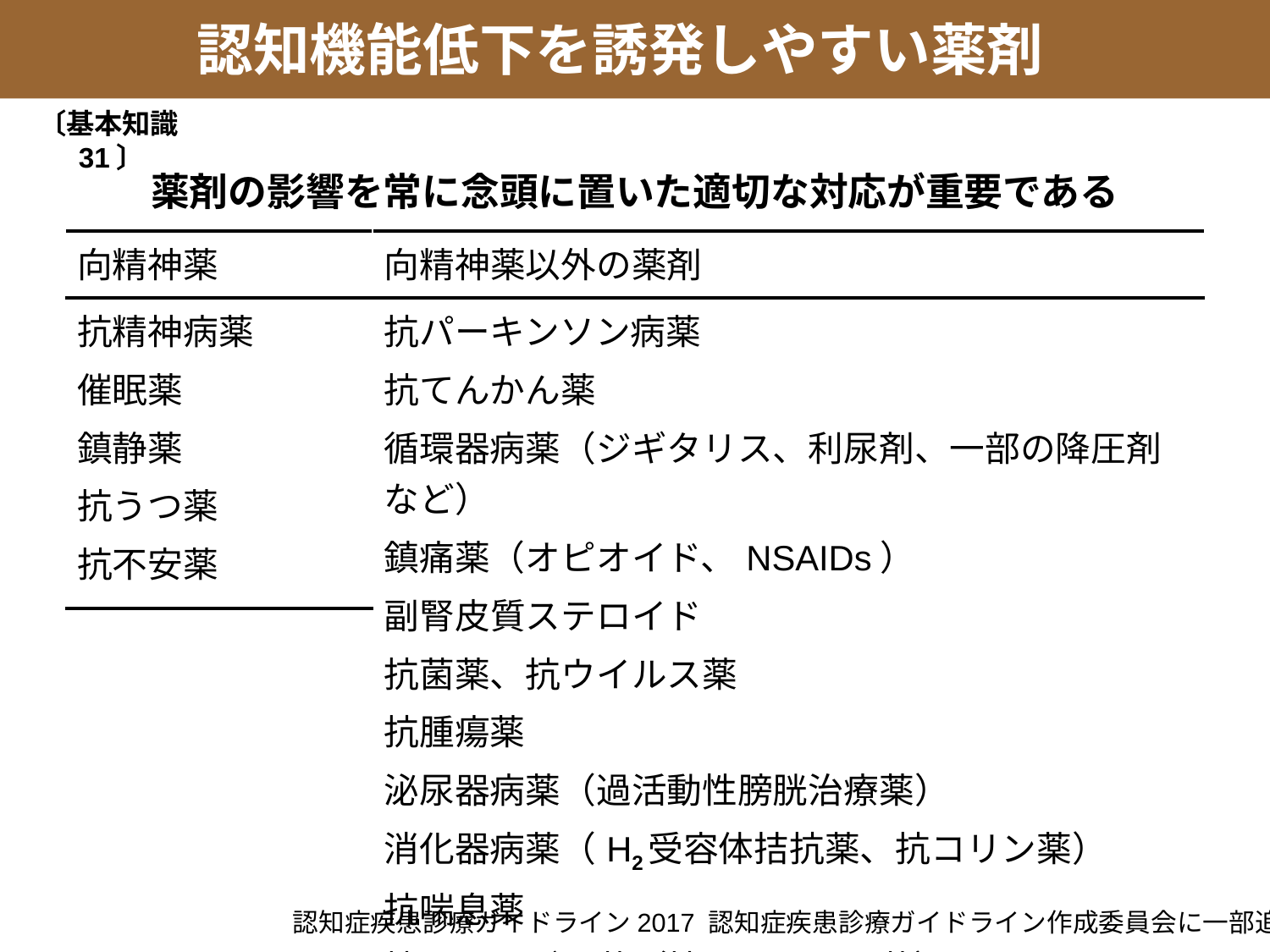

認知機能低下を誘発しやすい薬剤
〔基本知識31〕
薬剤の影響を常に念頭に置いた適切な対応が重要である
| 向精神薬 | 向精神薬以外の薬剤 |
| --- | --- |
| 抗精神病薬 催眠薬 鎮静薬 抗うつ薬 抗不安薬 | 抗パーキンソン病薬 抗てんかん薬 循環器病薬（ジギタリス、利尿剤、一部の降圧剤など） 鎮痛薬（オピオイド、NSAIDs） 副腎皮質ステロイド 抗菌薬、抗ウイルス薬 抗腫瘍薬 泌尿器病薬（過活動性膀胱治療薬） 消化器病薬（H2受容体拮抗薬、抗コリン薬） 抗喘息薬 抗アレルギー薬（抗ヒスタミン薬） |
|  | 抗菌薬、抗ウイルス薬 |
|  | 抗腫瘍薬 |
|  | 泌尿器病薬（過活動性膀胱治療薬） |
|  | 抗アレルギー薬（抗ヒスタミン薬） |
認知症疾患診療ガイドライン2017 認知症疾患診療ガイドライン作成委員会に一部追加